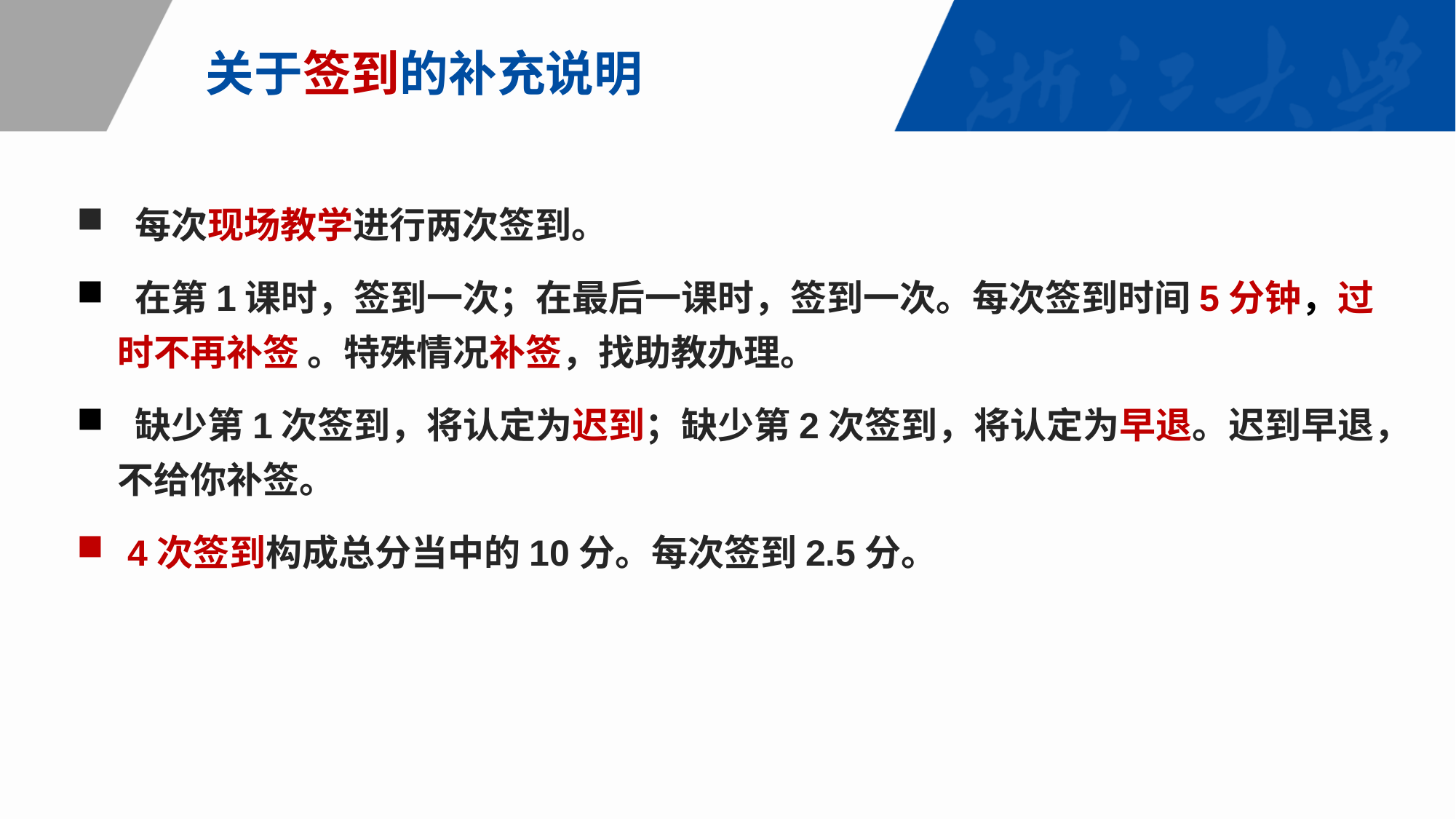

关于签到的补充说明
 每次现场教学进行两次签到。
 在第1课时，签到一次；在最后一课时，签到一次。每次签到时间5分钟，过时不再补签 。特殊情况补签，找助教办理。
 缺少第1次签到，将认定为迟到；缺少第2次签到，将认定为早退。迟到早退，不给你补签。
 4次签到构成总分当中的10分。每次签到2.5分。